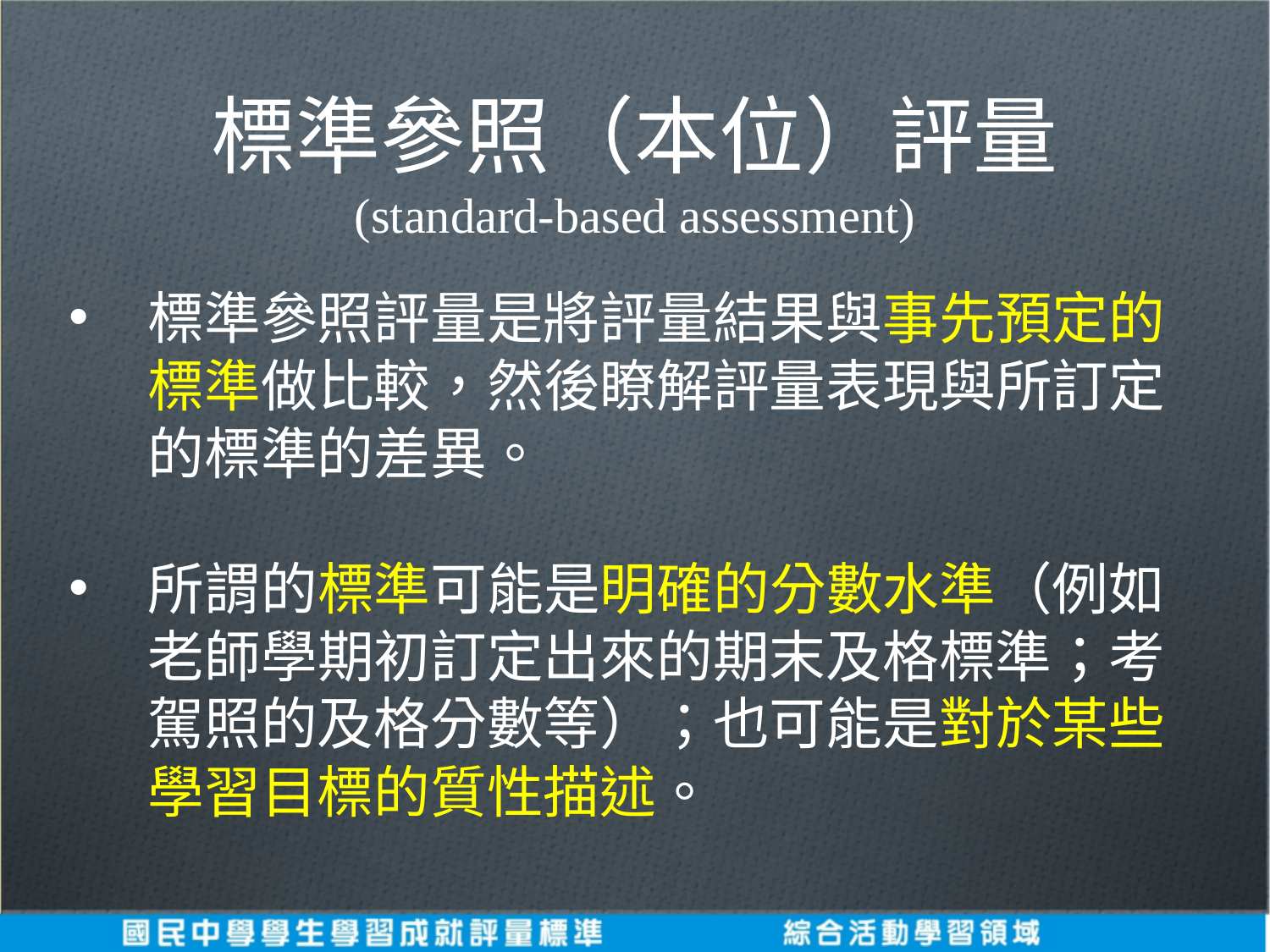

標準參照（本位）評量
(standard-based assessment)
標準參照評量是將評量結果與事先預定的標準做比較，然後瞭解評量表現與所訂定的標準的差異。

所謂的標準可能是明確的分數水準（例如老師學期初訂定出來的期末及格標準；考駕照的及格分數等）；也可能是對於某些學習目標的質性描述。